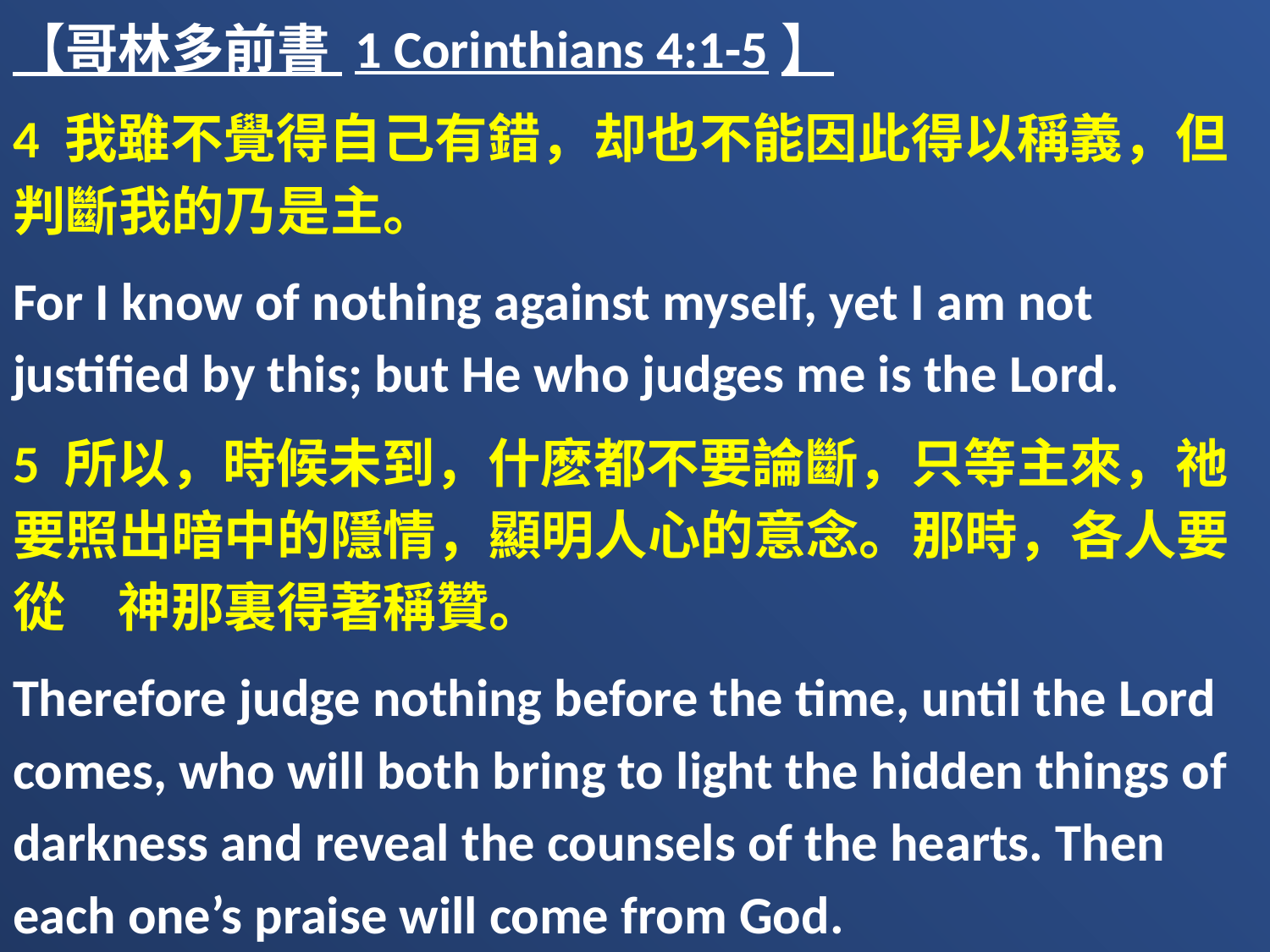

【哥林多前書 1 Corinthians 4:1-5】
4 我雖不覺得自己有錯，却也不能因此得以稱義，但判斷我的乃是主。
For I know of nothing against myself, yet I am not justified by this; but He who judges me is the Lord.
5 所以，時候未到，什麽都不要論斷，只等主來，祂要照出暗中的隱情，顯明人心的意念。那時，各人要從　神那裏得著稱贊。
Therefore judge nothing before the time, until the Lord comes, who will both bring to light the hidden things of darkness and reveal the counsels of the hearts. Then each one’s praise will come from God.